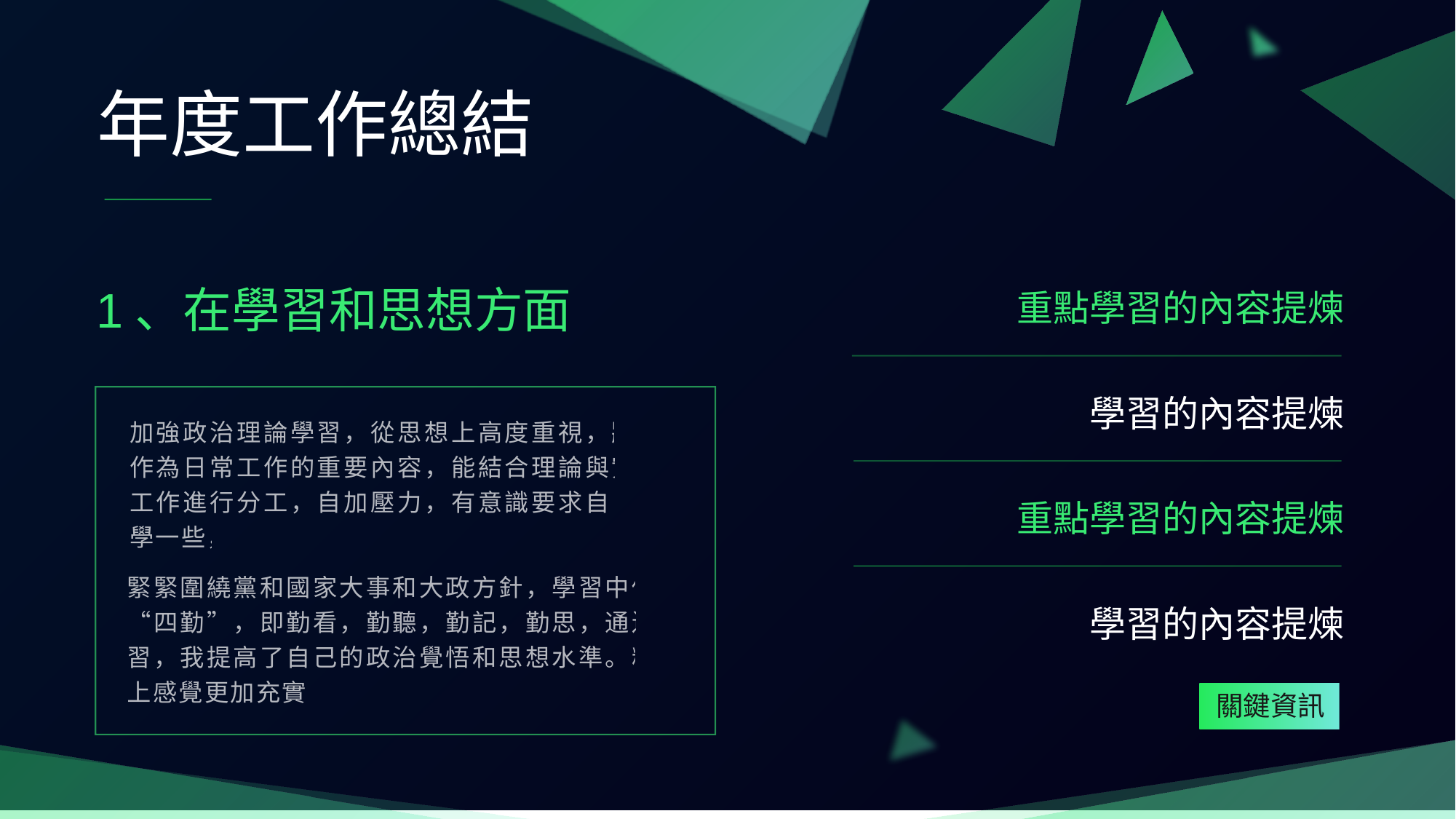

年度工作總結
1、在學習和思想方面
重點學習的內容提煉

學習的內容提煉

加強政治理論學習，從思想上高度重視，將其作為日常工作的重要內容，能結合理論與實際工作進行分工，自加壓力，有意識要求自己多學一些，
重點學習的內容提煉
緊緊圍繞黨和國家大事和大政方針，學習中做到“四勤”，即勤看，勤聽，勤記，勤思，通過學習，我提高了自己的政治覺悟和思想水準。精神上感覺更加充實。
學習的內容提煉

關鍵資訊